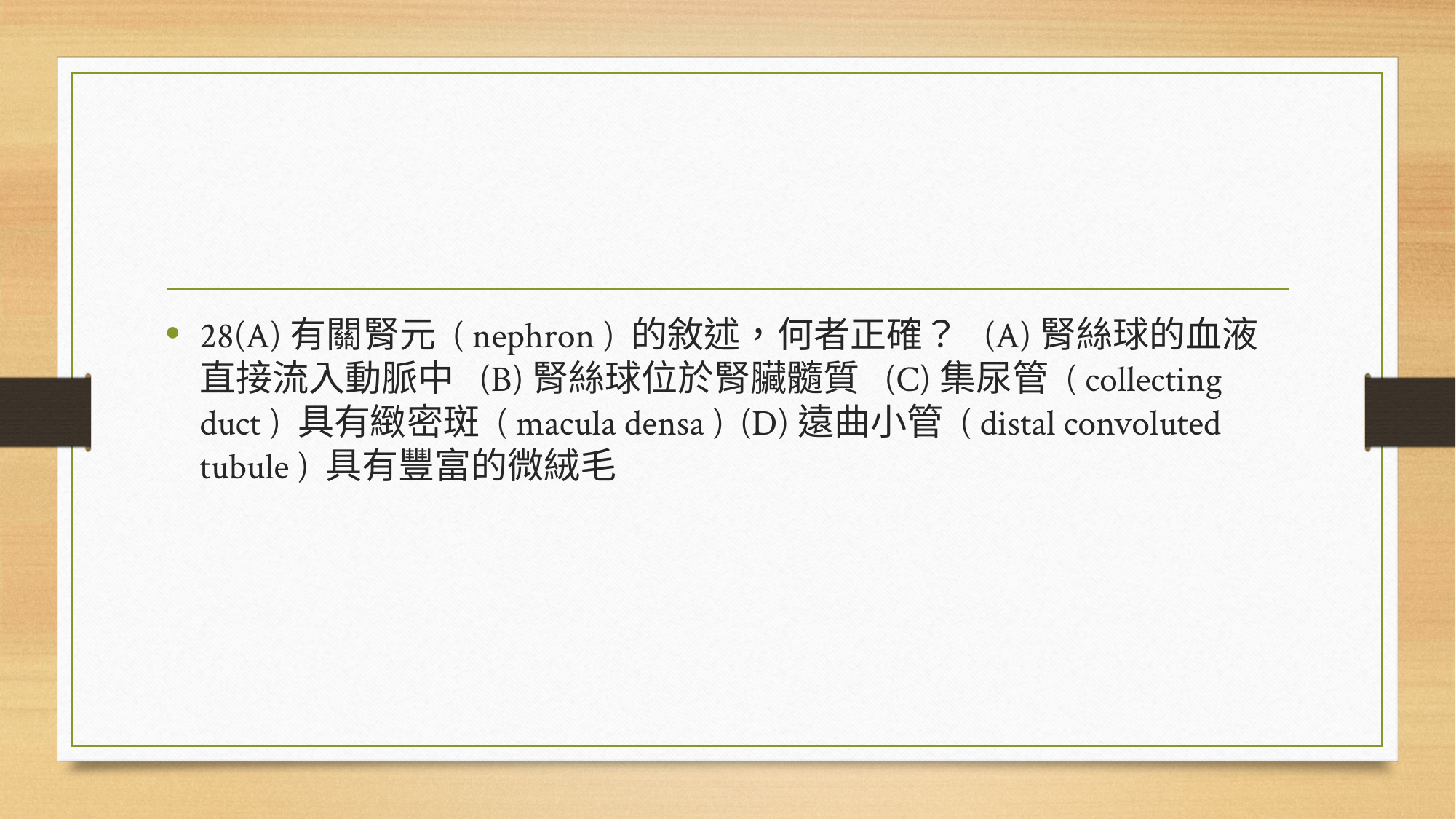

#
28(A)有關腎元 ( nephron ) 的敘述，何者正確？  (A)腎絲球的血液直接流入動脈中  (B)腎絲球位於腎臟髓質  (C)集尿管 ( collecting duct ) 具有緻密斑 ( macula densa )  (D)遠曲小管 ( distal convoluted tubule ) 具有豐富的微絨毛